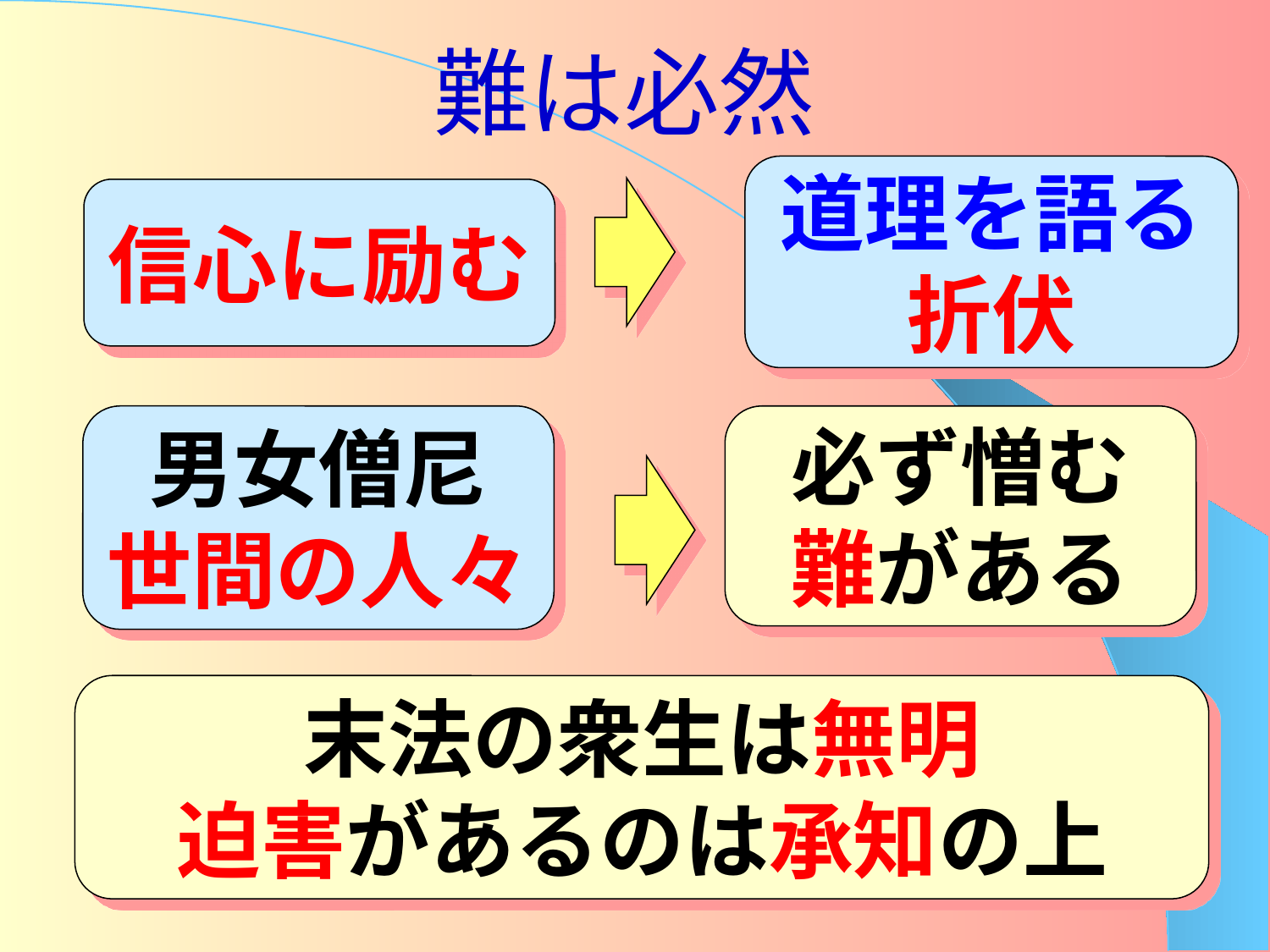

# 難は必然
道理を語る
折伏

信心に励む
男女僧尼
世間の人々
必ず憎む
難がある

末法の衆生は無明
迫害があるのは承知の上